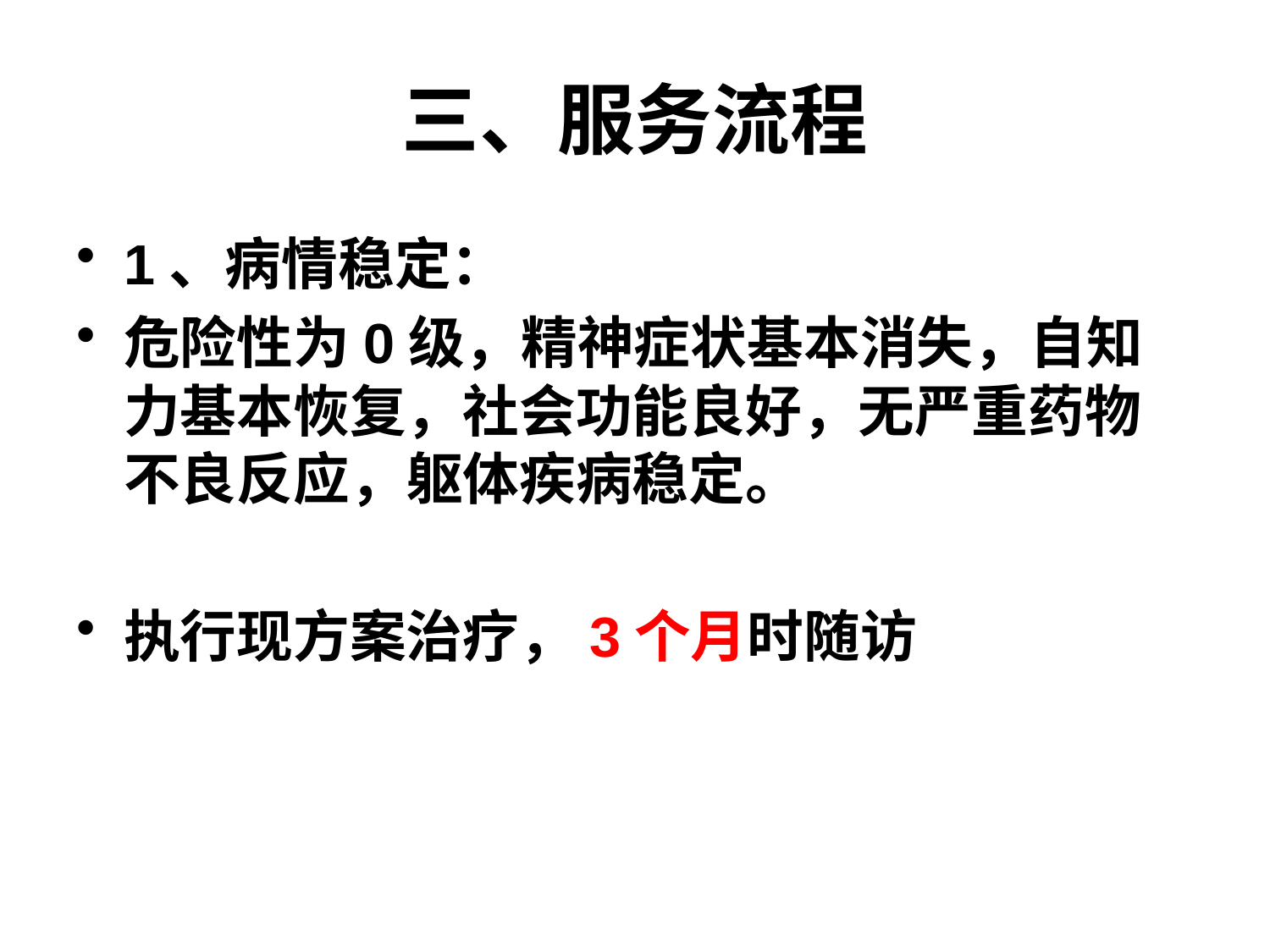

# 三、服务流程
1、病情稳定：
危险性为0级，精神症状基本消失，自知力基本恢复，社会功能良好，无严重药物不良反应，躯体疾病稳定。

执行现方案治疗，3个月时随访